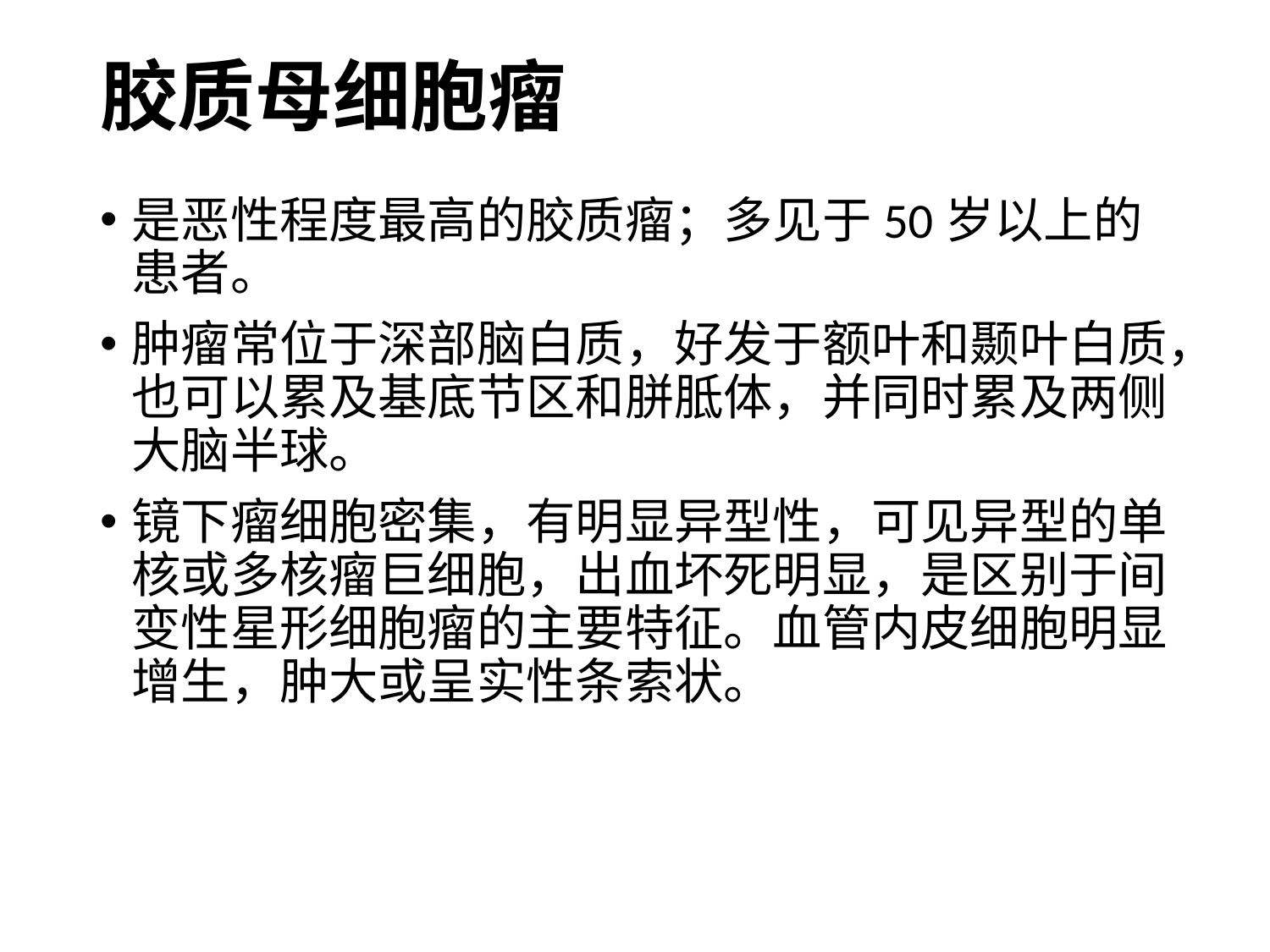

# 胶质母细胞瘤
是恶性程度最高的胶质瘤；多见于50岁以上的患者。
肿瘤常位于深部脑白质，好发于额叶和颞叶白质，也可以累及基底节区和胼胝体，并同时累及两侧大脑半球。
镜下瘤细胞密集，有明显异型性，可见异型的单核或多核瘤巨细胞，出血坏死明显，是区别于间变性星形细胞瘤的主要特征。血管内皮细胞明显增生，肿大或呈实性条索状。